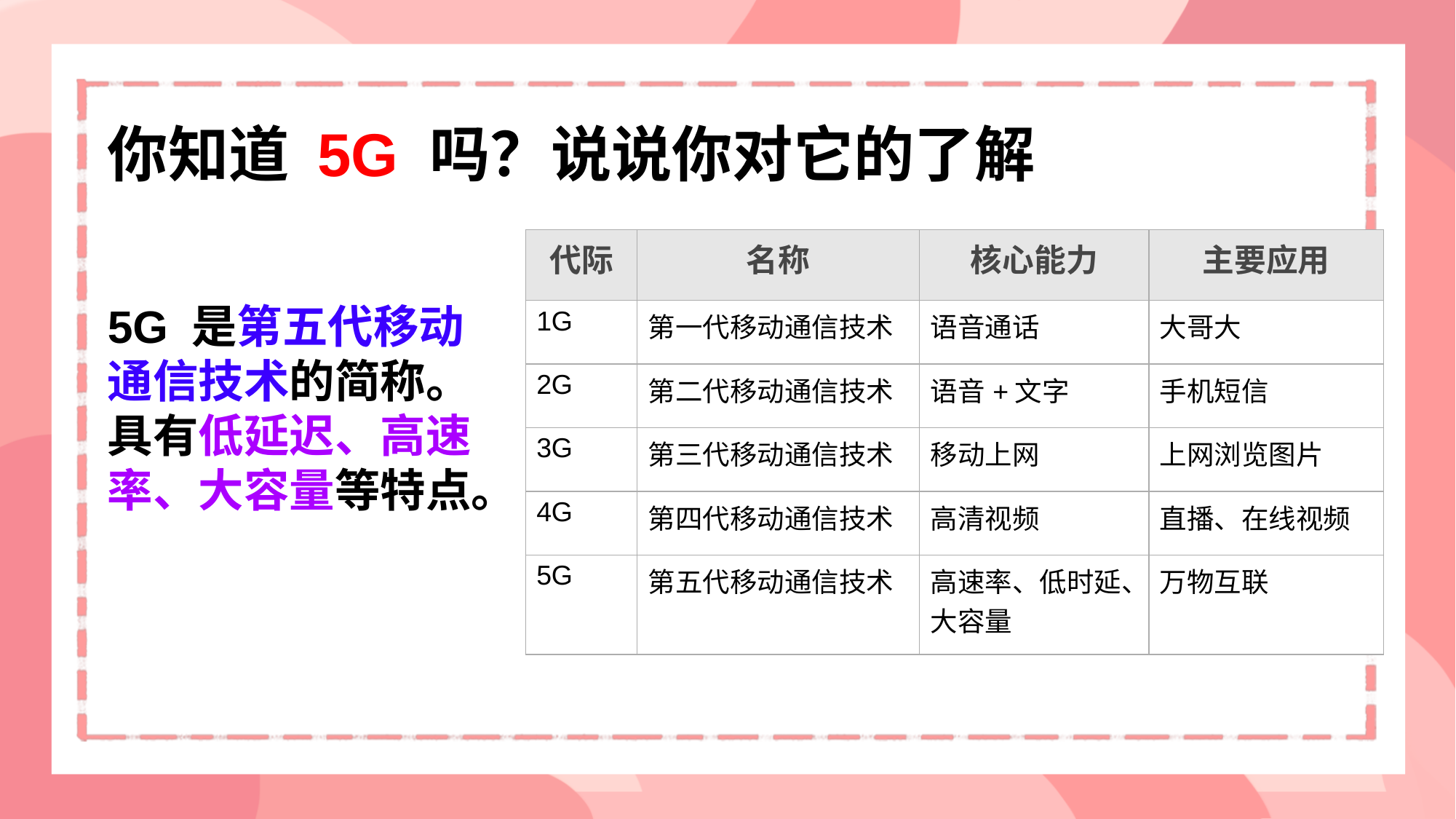

你知道 5G 吗？说说你对它的了解
| 代际 | 名称 | 核心能力 | 主要应用 |
| --- | --- | --- | --- |
| 1G | 第一代移动通信技术 | 语音通话 | 大哥大 |
| 2G | 第二代移动通信技术 | 语音+文字 | 手机短信 |
| 3G | 第三代移动通信技术 | 移动上网 | 上网浏览图片 |
| 4G | 第四代移动通信技术 | 高清视频 | 直播、在线视频 |
| 5G | 第五代移动通信技术 | 高速率、低时延、大容量 | 万物互联 |
5G 是第五代移动通信技术的简称。具有低延迟、高速率、大容量等特点。